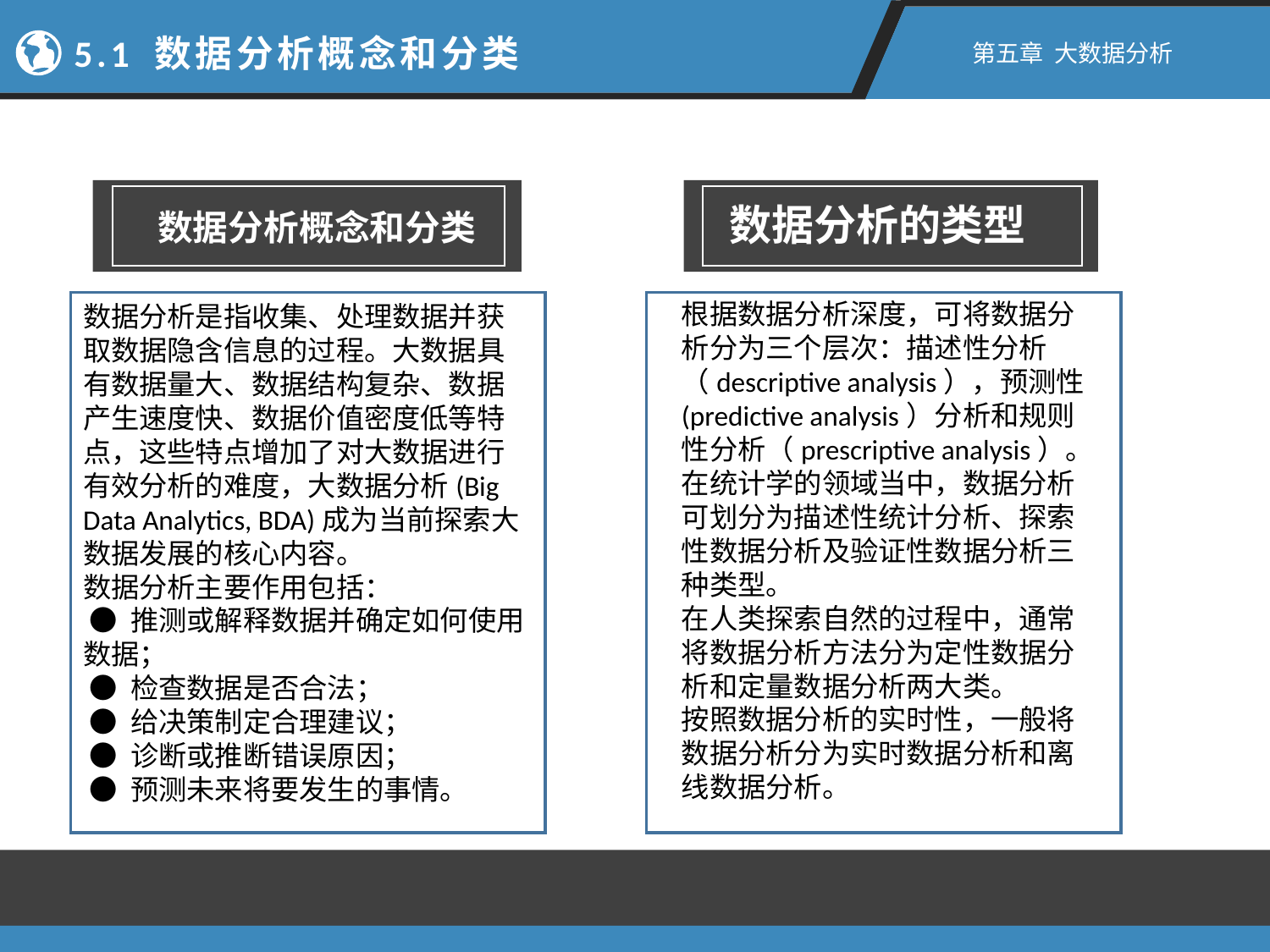

5.1 数据分析概念和分类

第五章  大数据分析

数据分析概念和分类

数据分析的类型
根据数据分析深度，可将数据分析分为三个层次：描述性分析（descriptive analysis），预测性(predictive analysis）分析和规则性分析（prescriptive analysis）。
在统计学的领域当中，数据分析可划分为描述性统计分析、探索性数据分析及验证性数据分析三种类型。
在人类探索自然的过程中，通常将数据分析方法分为定性数据分析和定量数据分析两大类。
按照数据分析的实时性，一般将数据分析分为实时数据分析和离线数据分析。

数据分析是指收集、处理数据并获取数据隐含信息的过程。大数据具有数据量大、数据结构复杂、数据产生速度快、数据价值密度低等特点，这些特点增加了对大数据进行有效分析的难度，大数据分析(Big Data Analytics, BDA)成为当前探索大数据发展的核心内容。
数据分析主要作用包括：
 ● 推测或解释数据并确定如何使用数据；
 ● 检查数据是否合法；
 ● 给决策制定合理建议；
 ● 诊断或推断错误原因；
 ● 预测未来将要发生的事情。